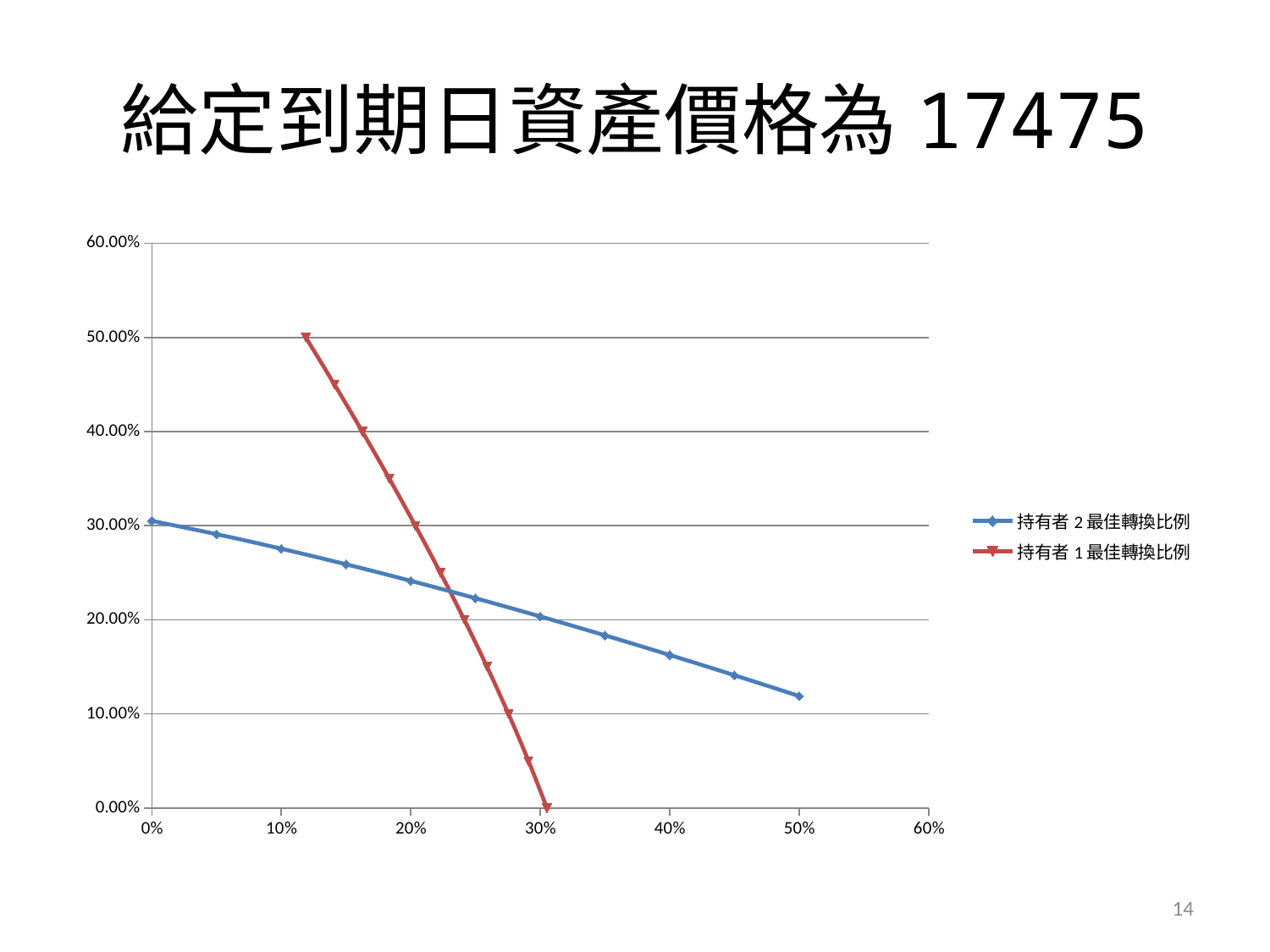

# 給定到期日資產價格為17475

### Chart

| Category |  |  |
|---|---|---|
14